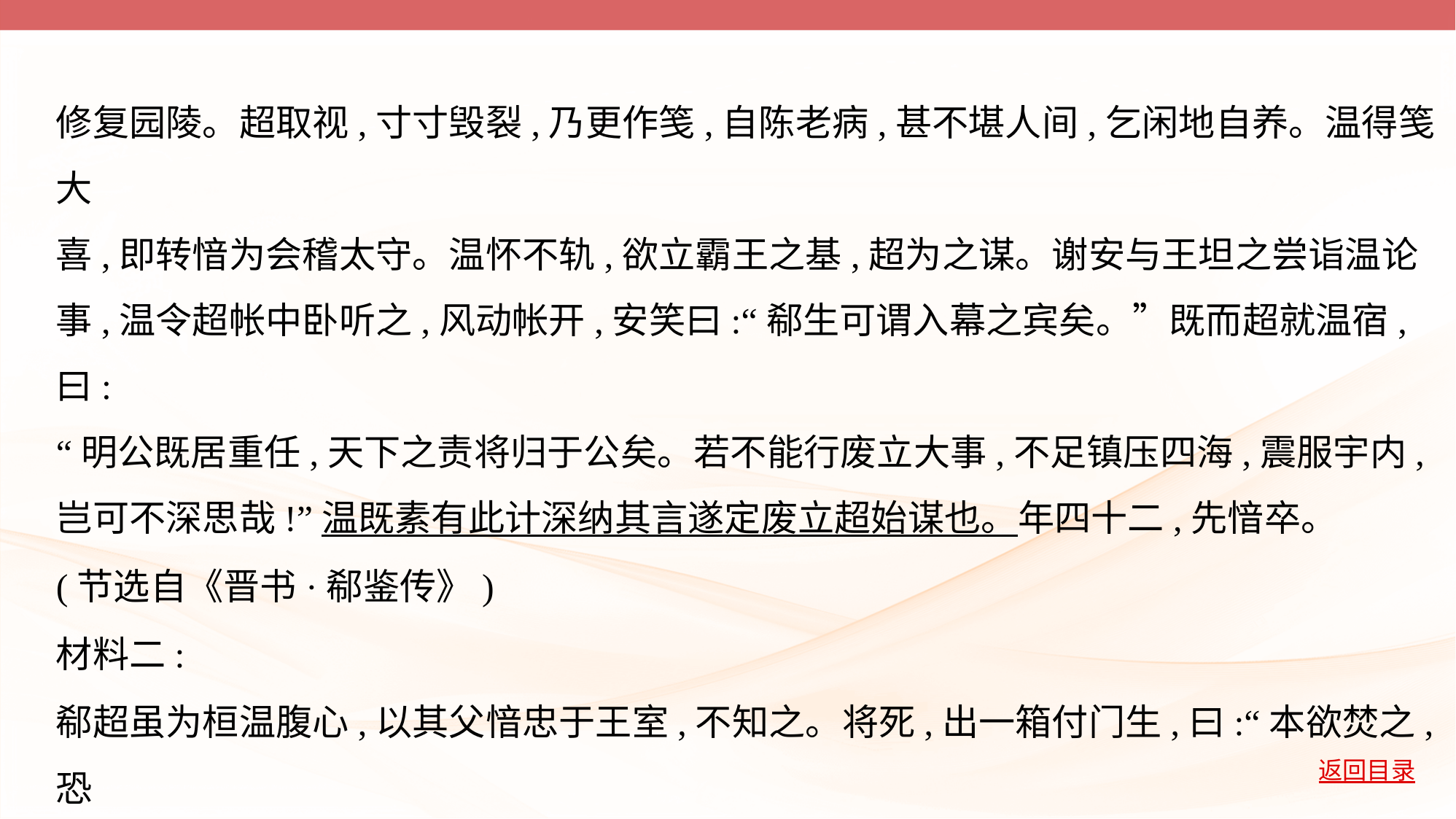

修复园陵。超取视,寸寸毁裂,乃更作笺,自陈老病,甚不堪人间,乞闲地自养。温得笺大
喜,即转愔为会稽太守。温怀不轨,欲立霸王之基,超为之谋。谢安与王坦之尝诣温论
事,温令超帐中卧听之,风动帐开,安笑曰:“郗生可谓入幕之宾矣。”既而超就温宿,曰:
“明公既居重任,天下之责将归于公矣。若不能行废立大事,不足镇压四海,震服宇内,
岂可不深思哉!”温既素有此计深纳其言遂定废立超始谋也。年四十二,先愔卒。
(节选自《晋书·郗鉴传》)
材料二:
郗超虽为桓温腹心,以其父愔忠于王室,不知之。将死,出一箱付门生,曰:“本欲焚之,恐
公年尊,必以相伤为毙。我死后,公若大损眠食,可呈此箱,不尔便烧之。”愔后果
哀悼成疾,门生以指呈之,则悉与温往反密计。愔大怒曰:“小子死晚矣!”更不复哭